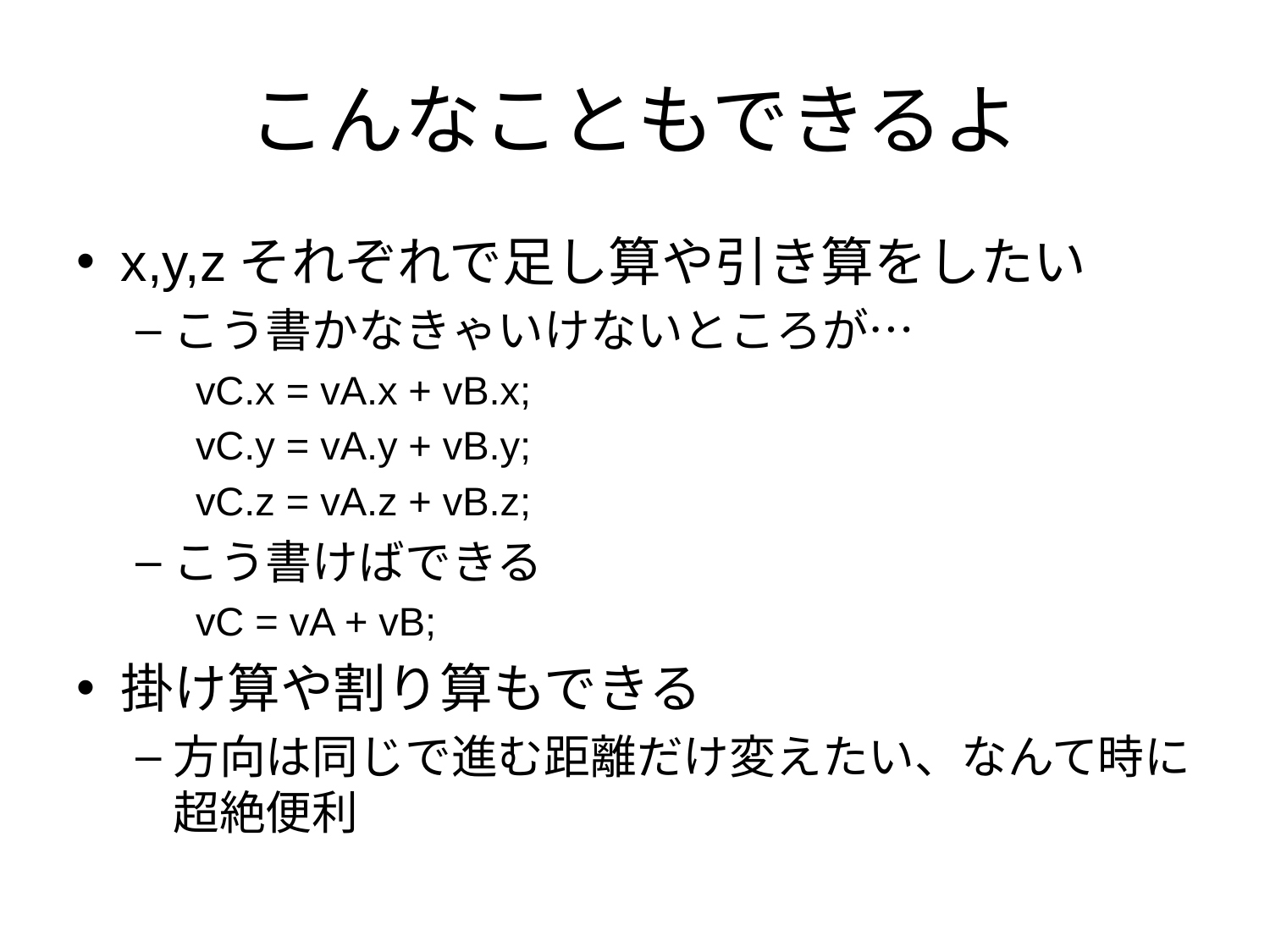

# こんなこともできるよ
x,y,zそれぞれで足し算や引き算をしたい
こう書かなきゃいけないところが…
vC.x = vA.x + vB.x;
vC.y = vA.y + vB.y;
vC.z = vA.z + vB.z;
こう書けばできる
vC = vA + vB;
掛け算や割り算もできる
方向は同じで進む距離だけ変えたい、なんて時に超絶便利